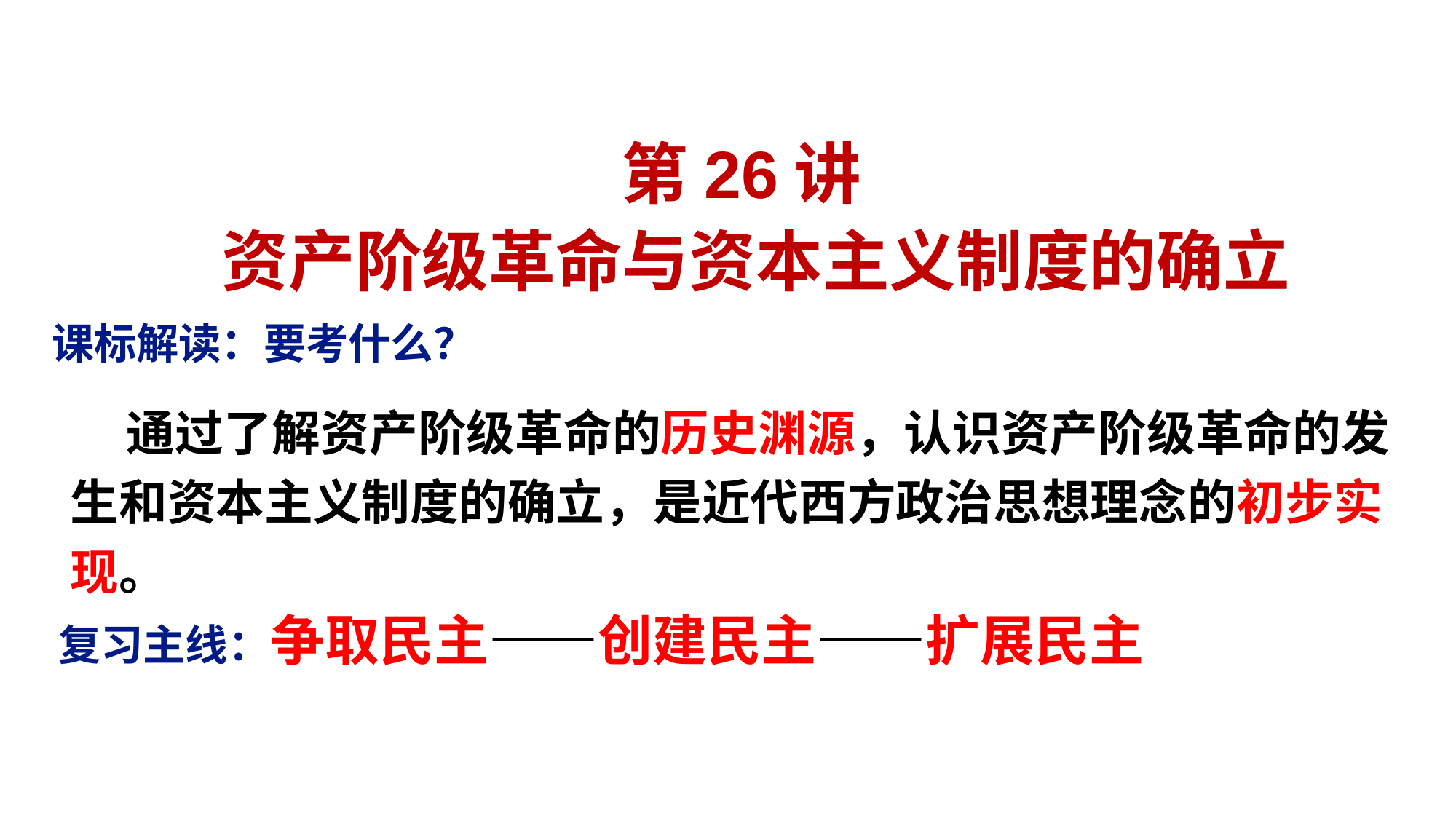

第26讲
资产阶级革命与资本主义制度的确立
课标解读：要考什么？
    通过了解资产阶级革命的历史渊源，认识资产阶级革命的发生和资本主义制度的确立，是近代西方政治思想理念的初步实现。
复习主线：争取民主——创建民主——扩展民主